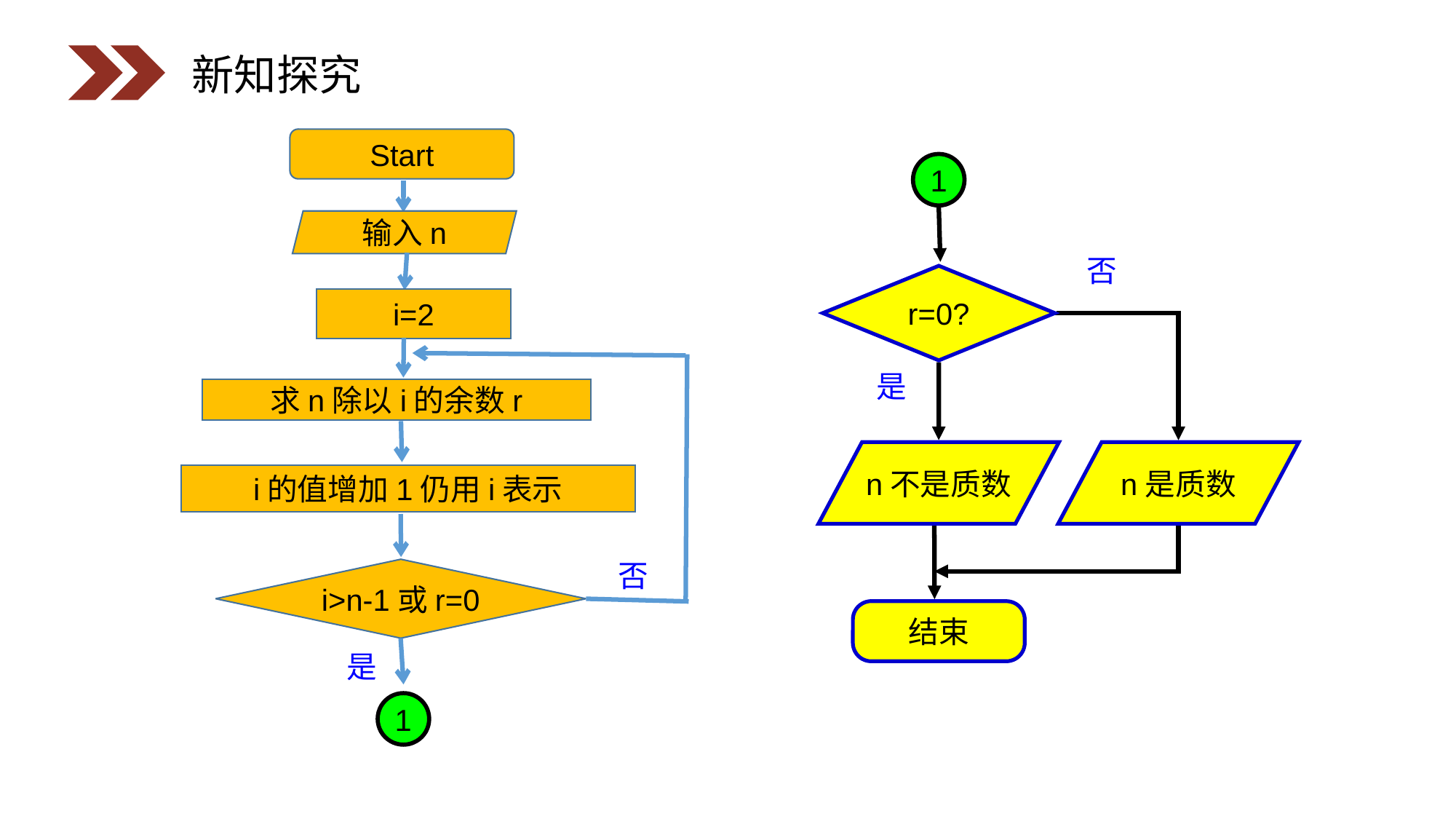

新知探究
Start
1
输入n
否
r=0?
i=2
是
求n除以i的余数r
n不是质数
n是质数
i的值增加1仍用i表示
否
i>n-1或r=0
结束
是
1